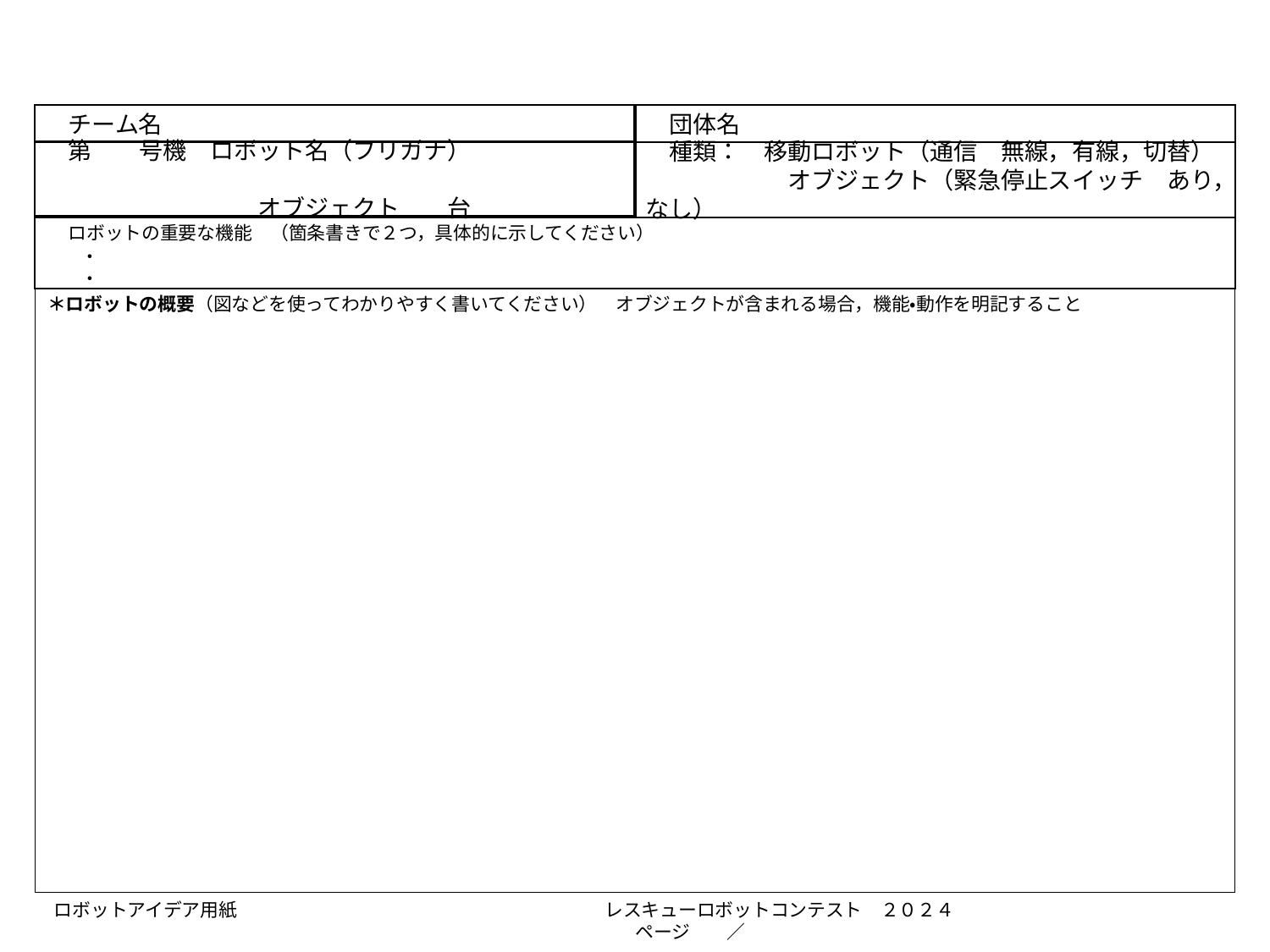

チーム名
　団体名
　第　　号機　ロボット名（フリガナ）
　　　　　　　　　オブジェクト　　台
　種類：　移動ロボット（通信　無線，有線，切替）
　　　　　　オブジェクト（緊急停止スイッチ　あり，なし）
　ロボットの重要な機能　（箇条書きで２つ，具体的に示してください）
　　・
　　・
＊ロボットの概要（図などを使ってわかりやすく書いてください）　オブジェクトが含まれる場合，機能・動作を明記すること

ロボットアイデア用紙　　　　　　　　　　　　　　　　　　　　レスキューロボットコンテスト　２０２４ 　　　　　　　　　　　　　　　　　　　　　ページ　　／